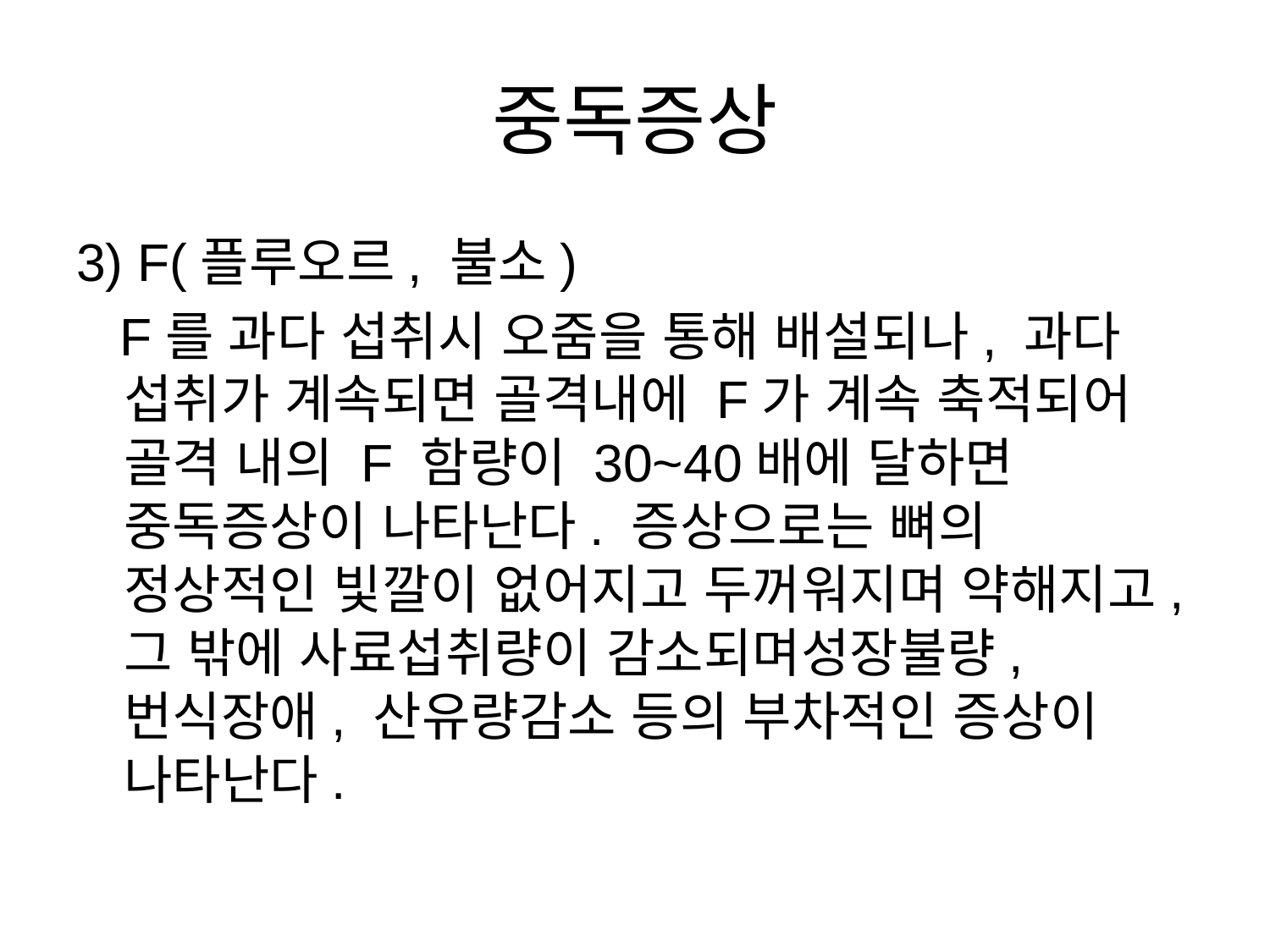

# 중독증상
3) F(플루오르, 불소)
   F를 과다 섭취시 오줌을 통해 배설되나, 과다 섭취가 계속되면 골격내에 F가 계속 축적되어 골격 내의 F 함량이 30~40배에 달하면 중독증상이 나타난다. 증상으로는 뼈의 정상적인 빛깔이 없어지고 두꺼워지며 약해지고, 그 밖에 사료섭취량이 감소되며성장불량, 번식장애, 산유량감소 등의 부차적인 증상이 나타난다.